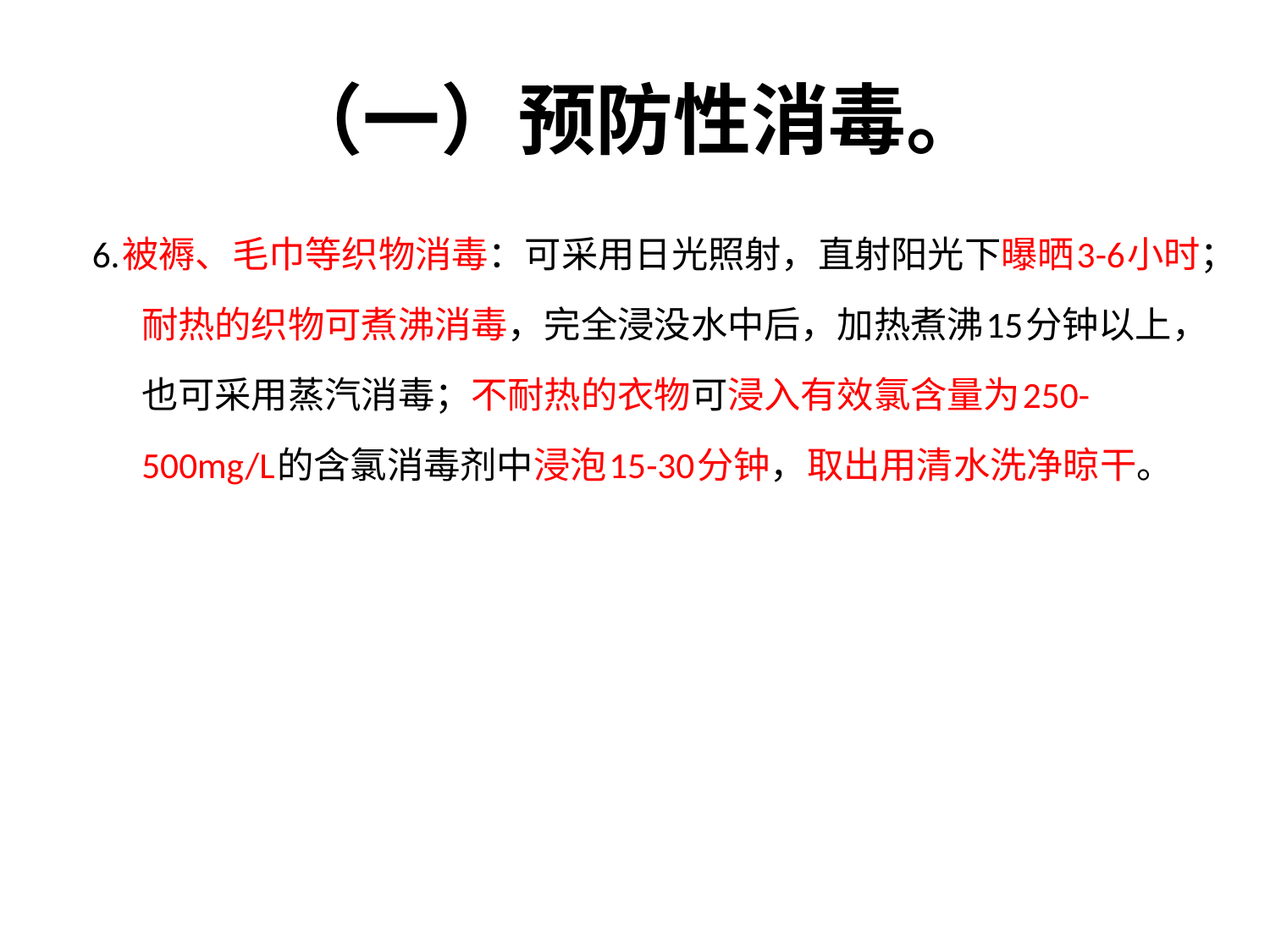

# （一）预防性消毒。
6.被褥、毛巾等织物消毒：可采用日光照射，直射阳光下曝晒3-6小时；耐热的织物可煮沸消毒，完全浸没水中后，加热煮沸15分钟以上，也可采用蒸汽消毒；不耐热的衣物可浸入有效氯含量为250-500mg/L的含氯消毒剂中浸泡15-30分钟，取出用清水洗净晾干。